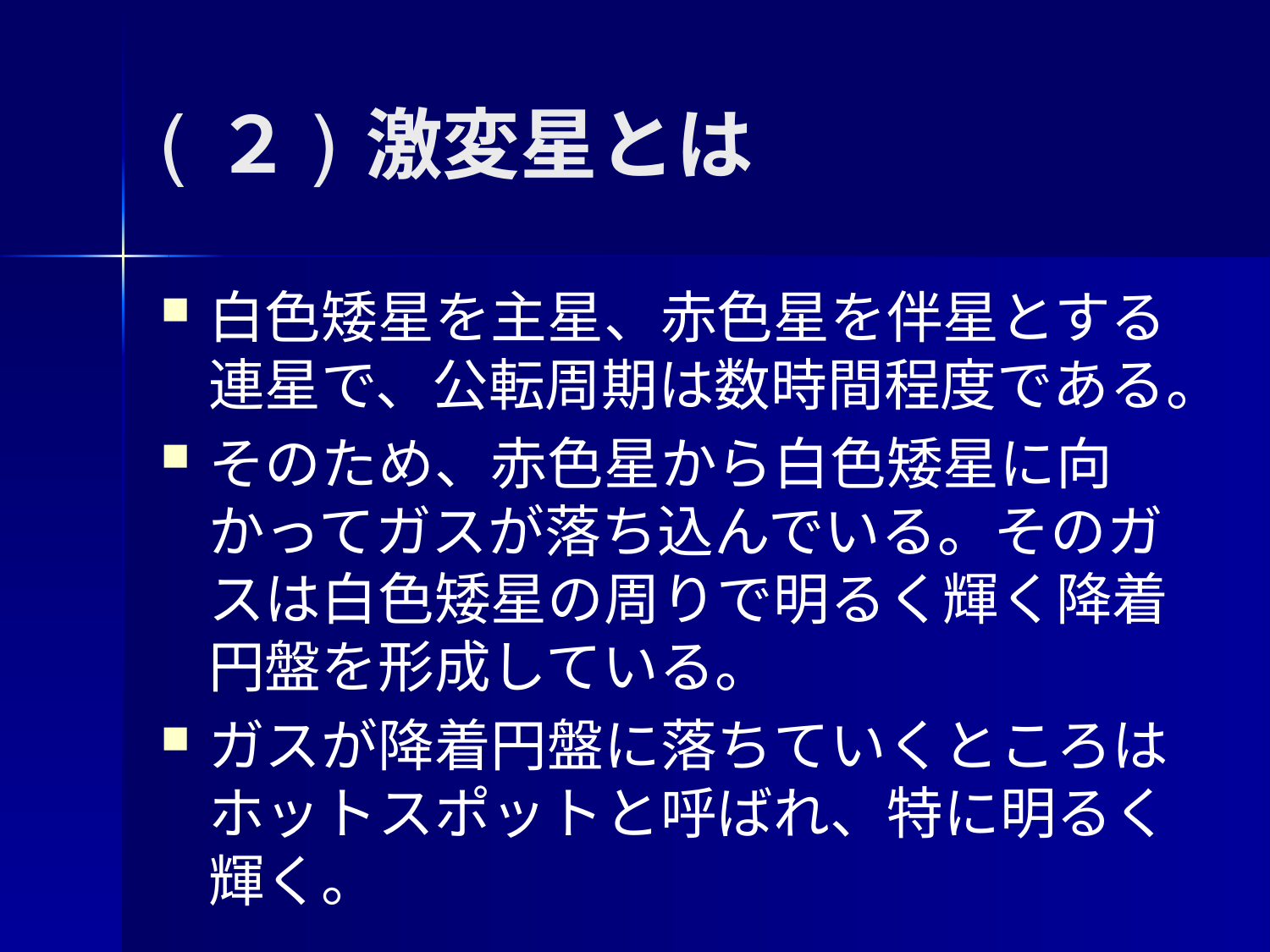

# (２)激変星とは
白色矮星を主星、赤色星を伴星とする連星で、公転周期は数時間程度である。
そのため、赤色星から白色矮星に向かってガスが落ち込んでいる。そのガスは白色矮星の周りで明るく輝く降着円盤を形成している。
ガスが降着円盤に落ちていくところはホットスポットと呼ばれ、特に明るく輝く。